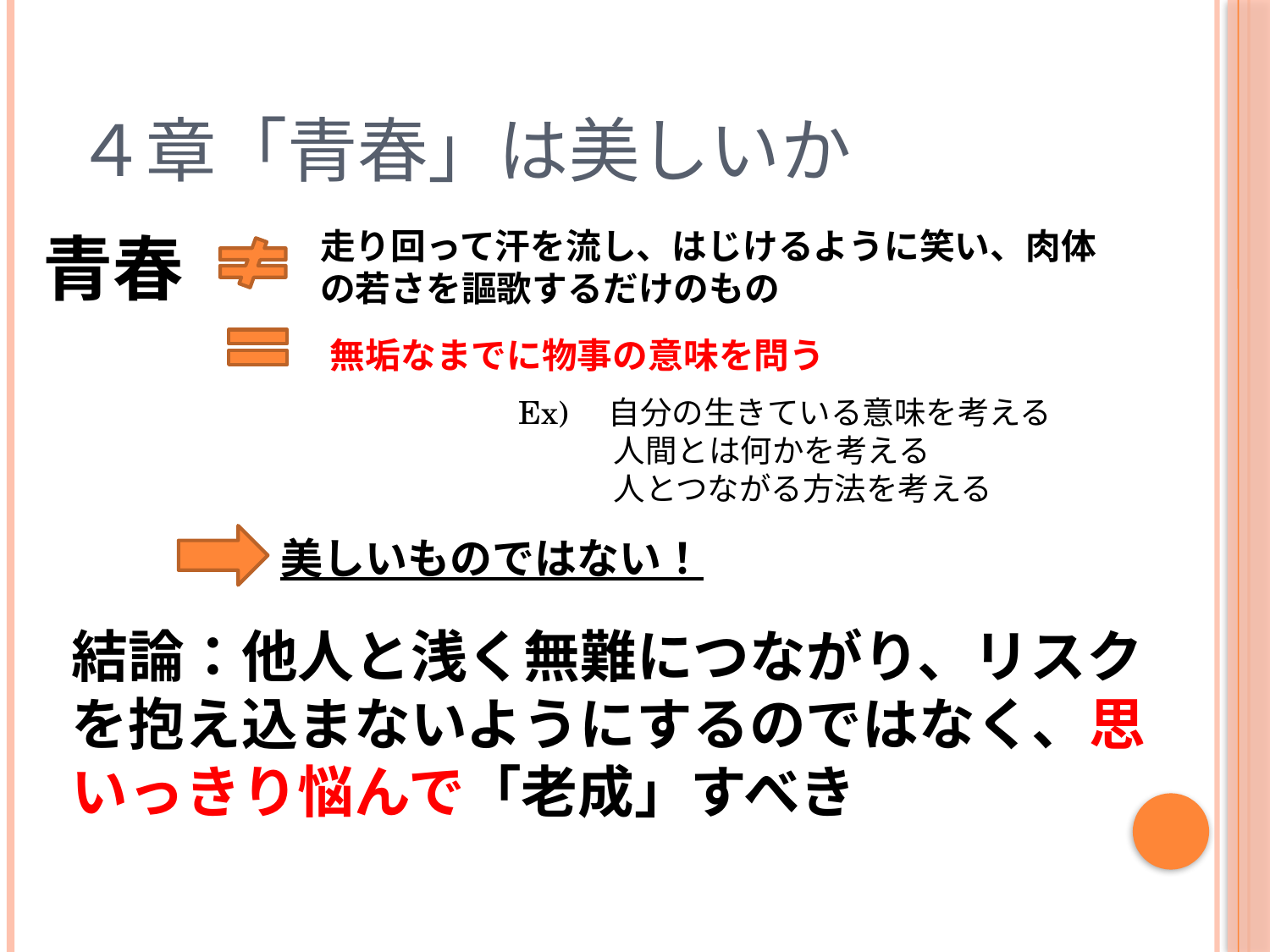

# ４章「青春」は美しいか
青春
走り回って汗を流し、はじけるように笑い、肉体の若さを謳歌するだけのもの

無垢なまでに物事の意味を問う
Ex)　自分の生きている意味を考える
　　　人間とは何かを考える
　　　人とつながる方法を考える

美しいものではない！
結論：他人と浅く無難につながり、リスクを抱え込まないようにするのではなく、思いっきり悩んで「老成」すべき